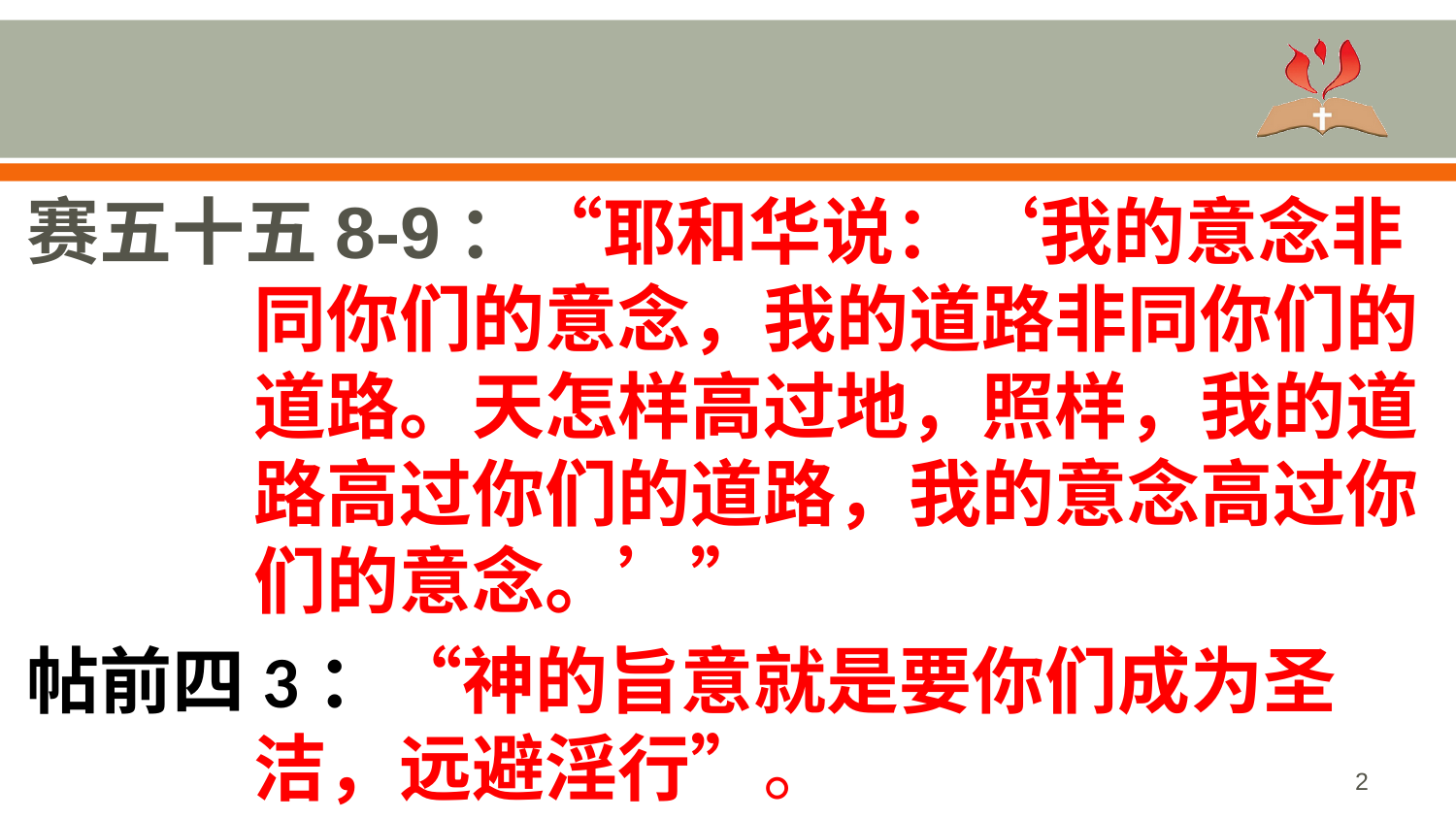

赛五十五8-9：“耶和华说：‘我的意念非同你们的意念，我的道路非同你们的道路。天怎样高过地，照样，我的道路高过你们的道路，我的意念高过你们的意念。’”
帖前四3：“神的旨意就是要你们成为圣洁，远避淫行”。

2